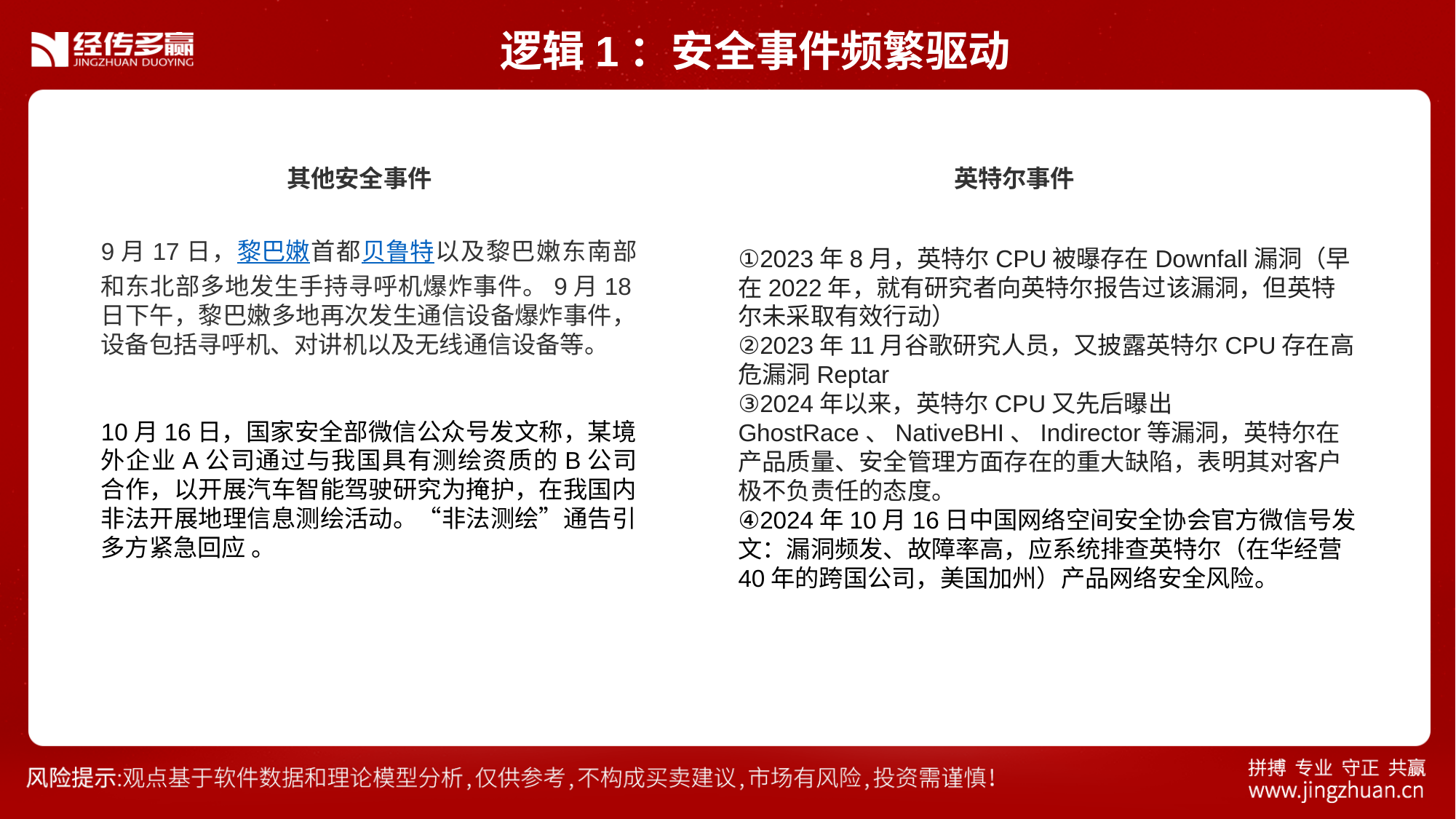

逻辑1：安全事件频繁驱动
其他安全事件
英特尔事件
9月17日，黎巴嫩首都贝鲁特以及黎巴嫩东南部和东北部多地发生手持寻呼机爆炸事件。9月18日下午，黎巴嫩多地再次发生通信设备爆炸事件，设备包括寻呼机、对讲机以及无线通信设备等。

10月16日，国家安全部微信公众号发文称，某境外企业A公司通过与我国具有测绘资质的B公司合作，以开展汽车智能驾驶研究为掩护，在我国内非法开展地理信息测绘活动。“非法测绘”通告引多方紧急回应 。
①2023年8月，英特尔CPU被曝存在Downfall漏洞（早在2022年，就有研究者向英特尔报告过该漏洞，但英特尔未采取有效行动）
②2023年11月谷歌研究人员，又披露英特尔CPU存在高危漏洞Reptar
③2024年以来，英特尔CPU又先后曝出GhostRace、NativeBHI、Indirector等漏洞，英特尔在产品质量、安全管理方面存在的重大缺陷，表明其对客户极不负责任的态度。
④2024年10月16日中国网络空间安全协会官方微信号发文：漏洞频发、故障率高，应系统排查英特尔（在华经营40年的跨国公司，美国加州）产品网络安全风险。